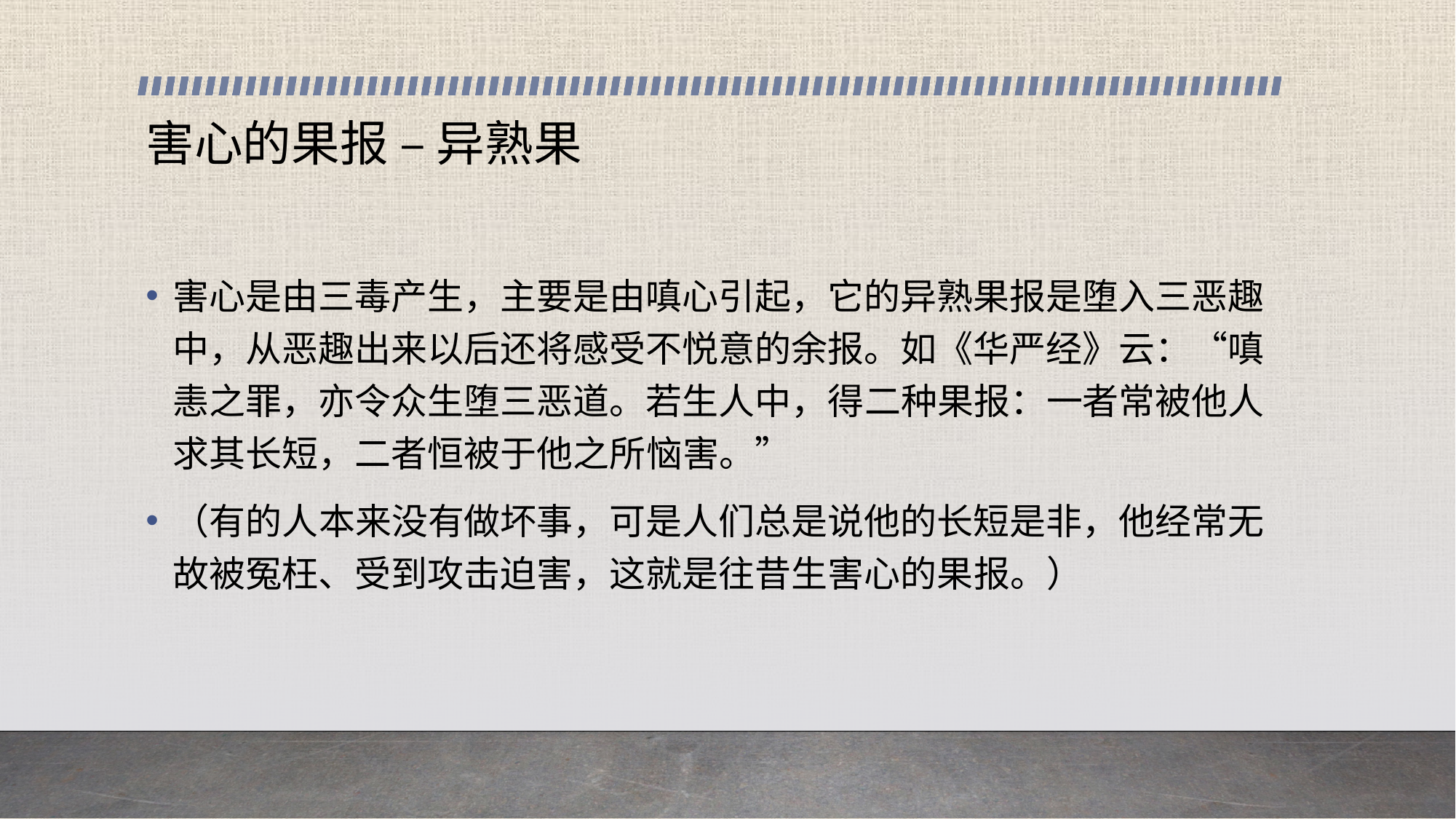

# 害心的果报 – 异熟果
害心是由三毒产生，主要是由嗔心引起，它的异熟果报是堕入三恶趣中，从恶趣出来以后还将感受不悦意的余报。如《华严经》云：“嗔恚之罪，亦令众生堕三恶道。若生人中，得二种果报：一者常被他人求其长短，二者恒被于他之所恼害。”
（有的人本来没有做坏事，可是人们总是说他的长短是非，他经常无故被冤枉、受到攻击迫害，这就是往昔生害心的果报。）